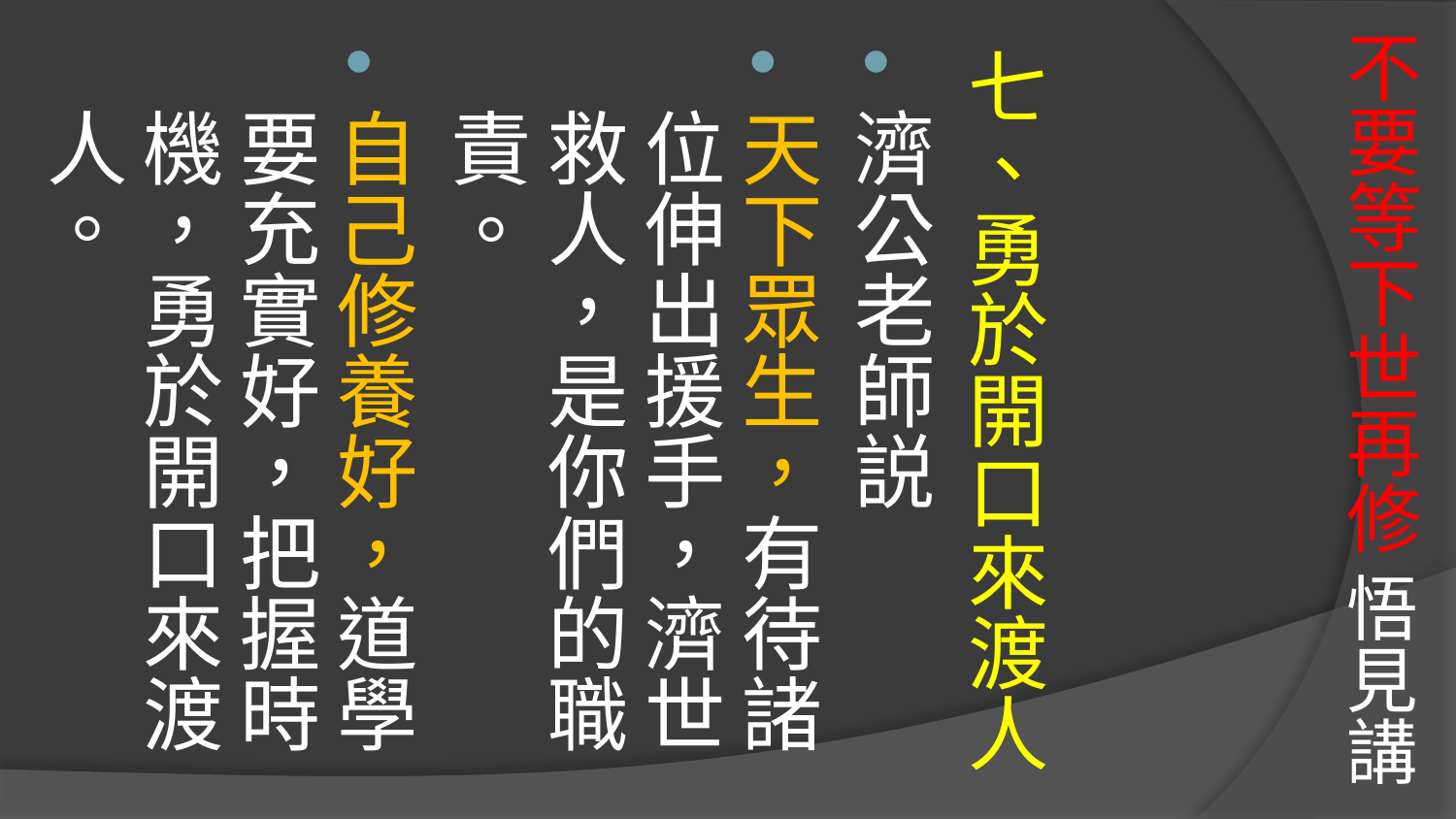

# 不要等下世再修 悟見講
七、勇於開口來渡人
濟公老師説
天下眾生，有待諸位伸出援手，濟世救人，是你們的職責。
自己修養好，道學要充實好，把握時機，勇於開口來渡人。